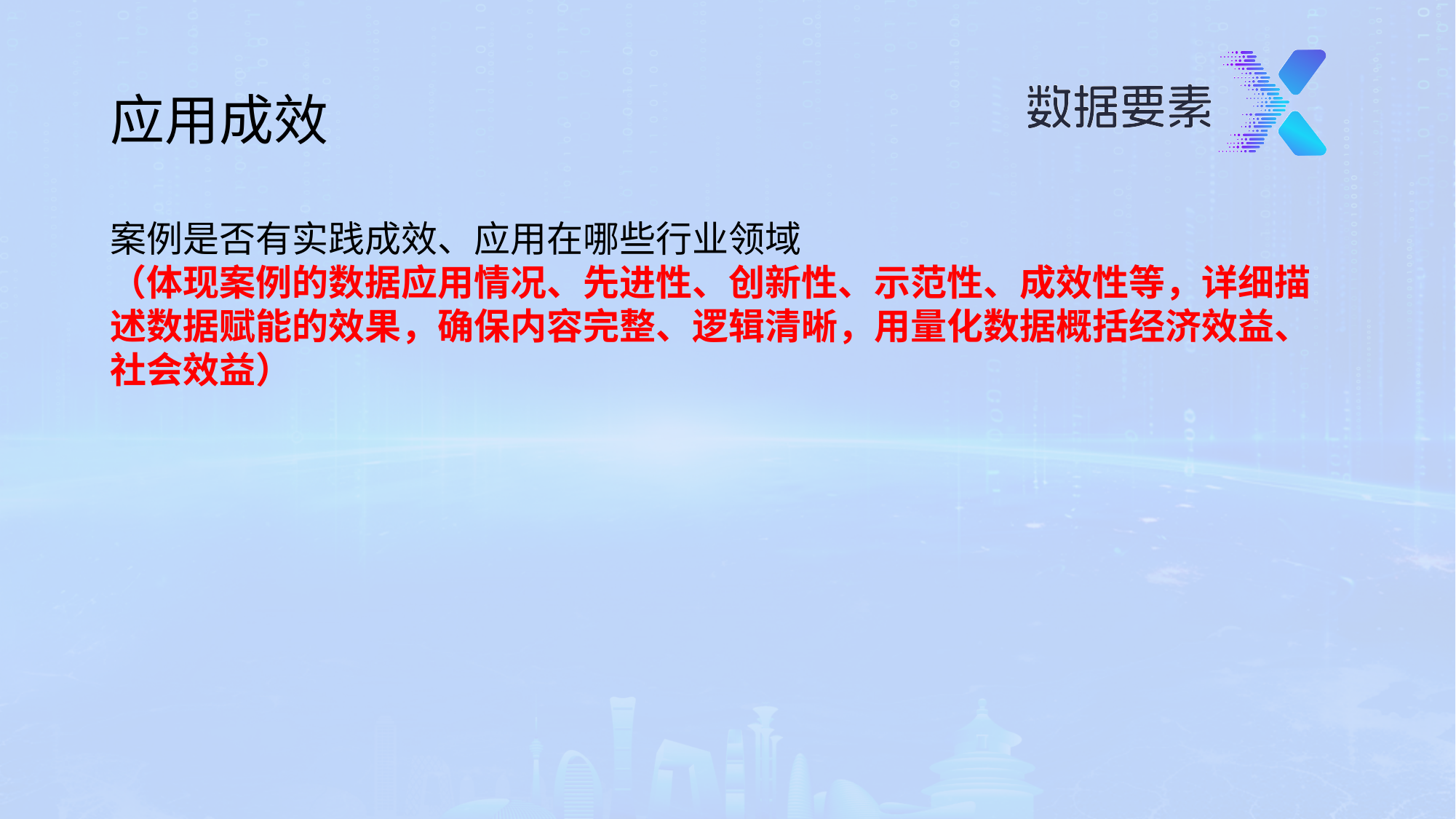

应用成效
案例是否有实践成效、应用在哪些行业领域
（体现案例的数据应用情况、先进性、创新性、示范性、成效性等，详细描述数据赋能的效果，确保内容完整、逻辑清晰，用量化数据概括经济效益、社会效益）